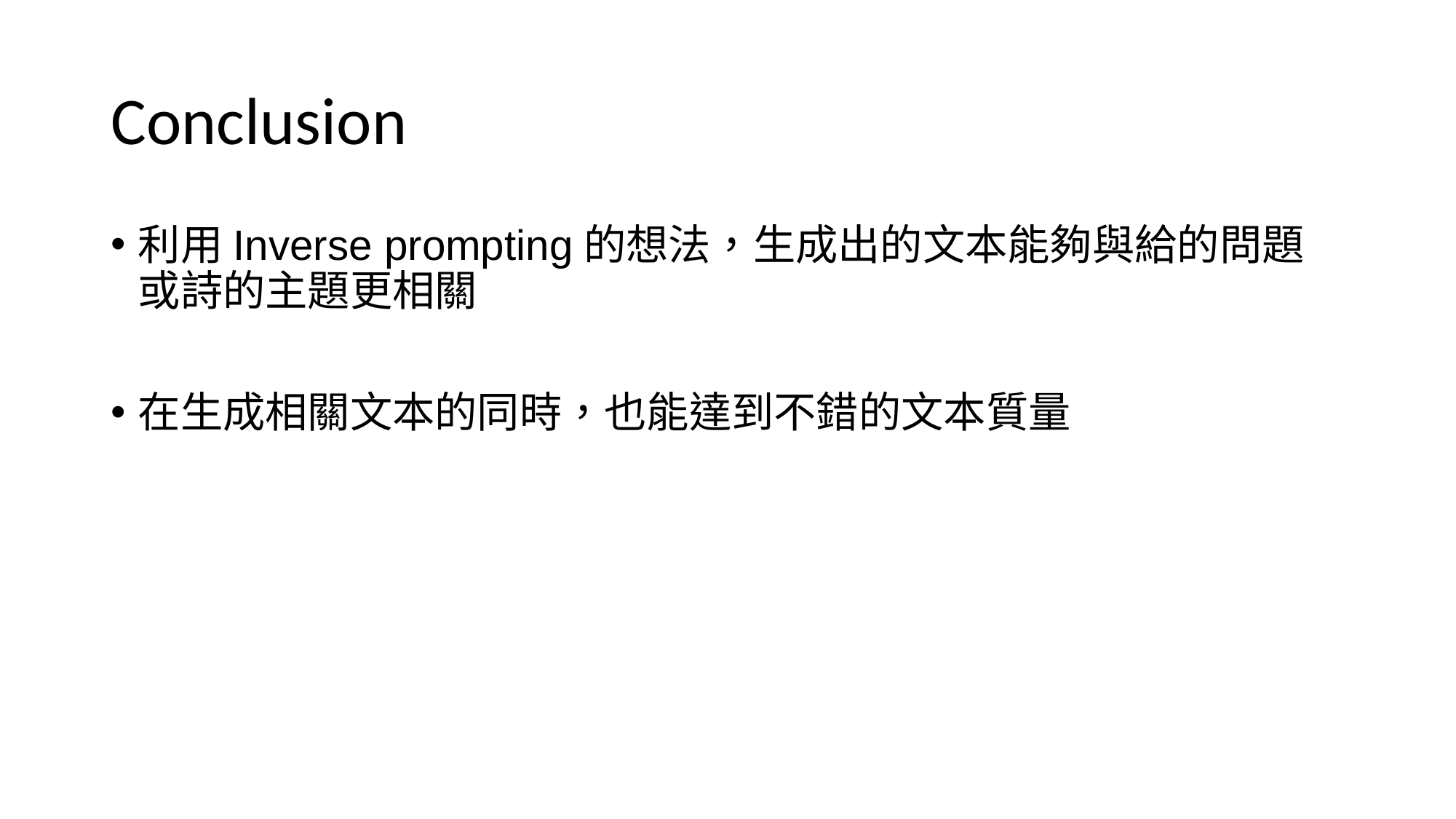

# Conclusion
利用Inverse prompting的想法，生成出的文本能夠與給的問題或詩的主題更相關

在生成相關文本的同時，也能達到不錯的文本質量